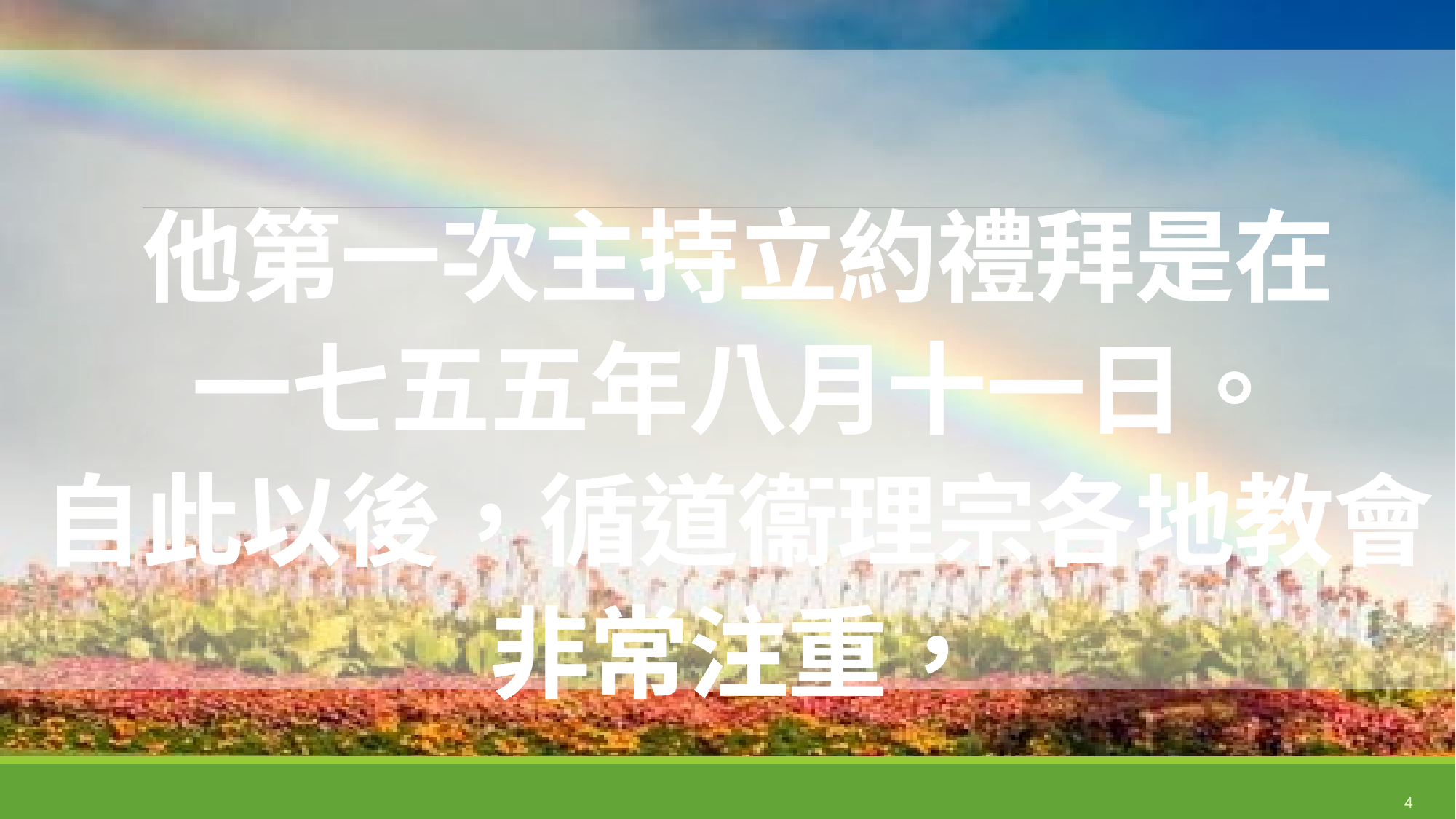

# 他第一次主持立約禮拜是在 一七五五年八月十一日。 自此以後，循道衞理宗各地教會 非常注重，
4